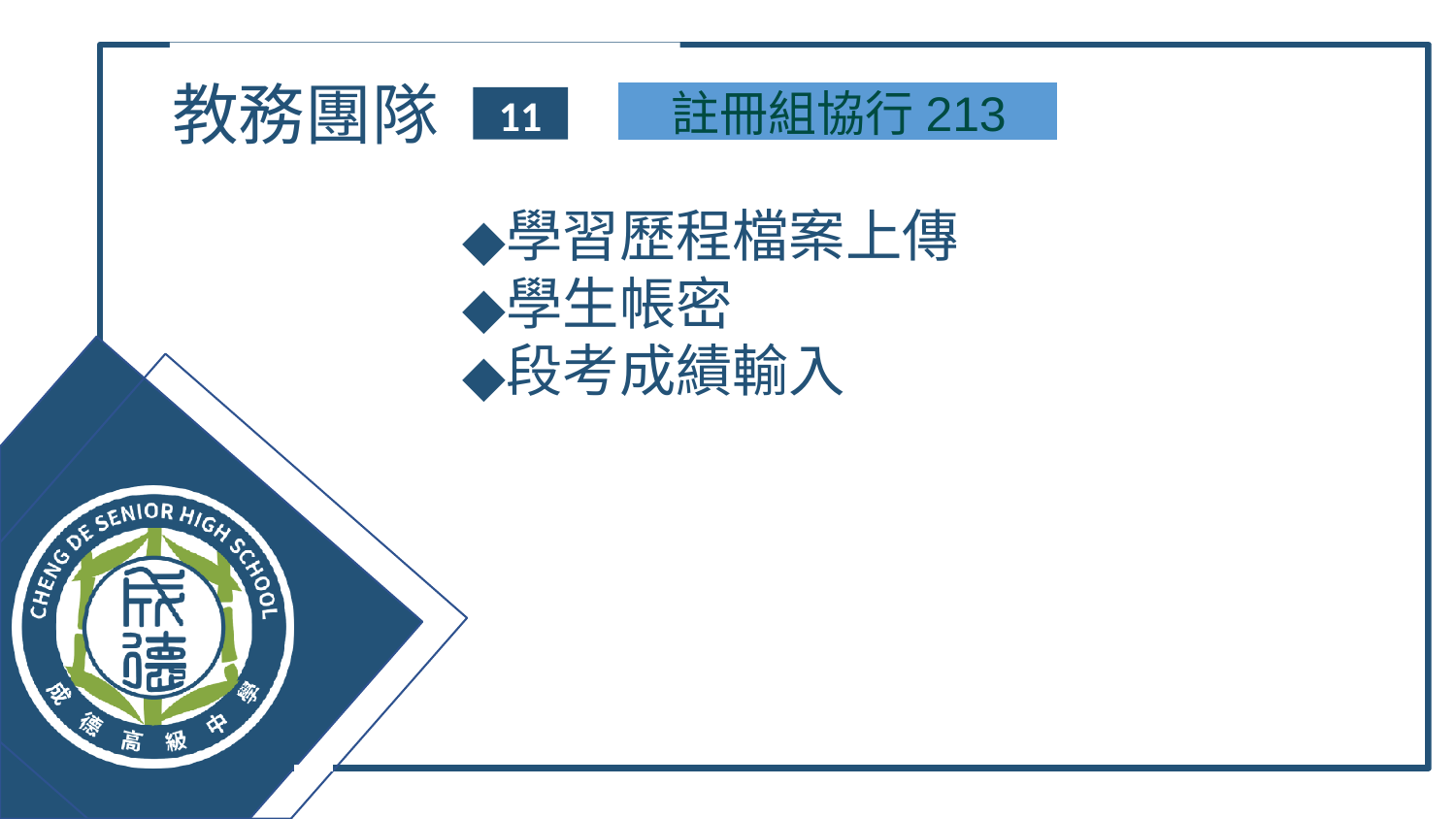

# 教務團隊
註冊組協行213
11
學習歷程檔案上傳
學生帳密
段考成績輸入